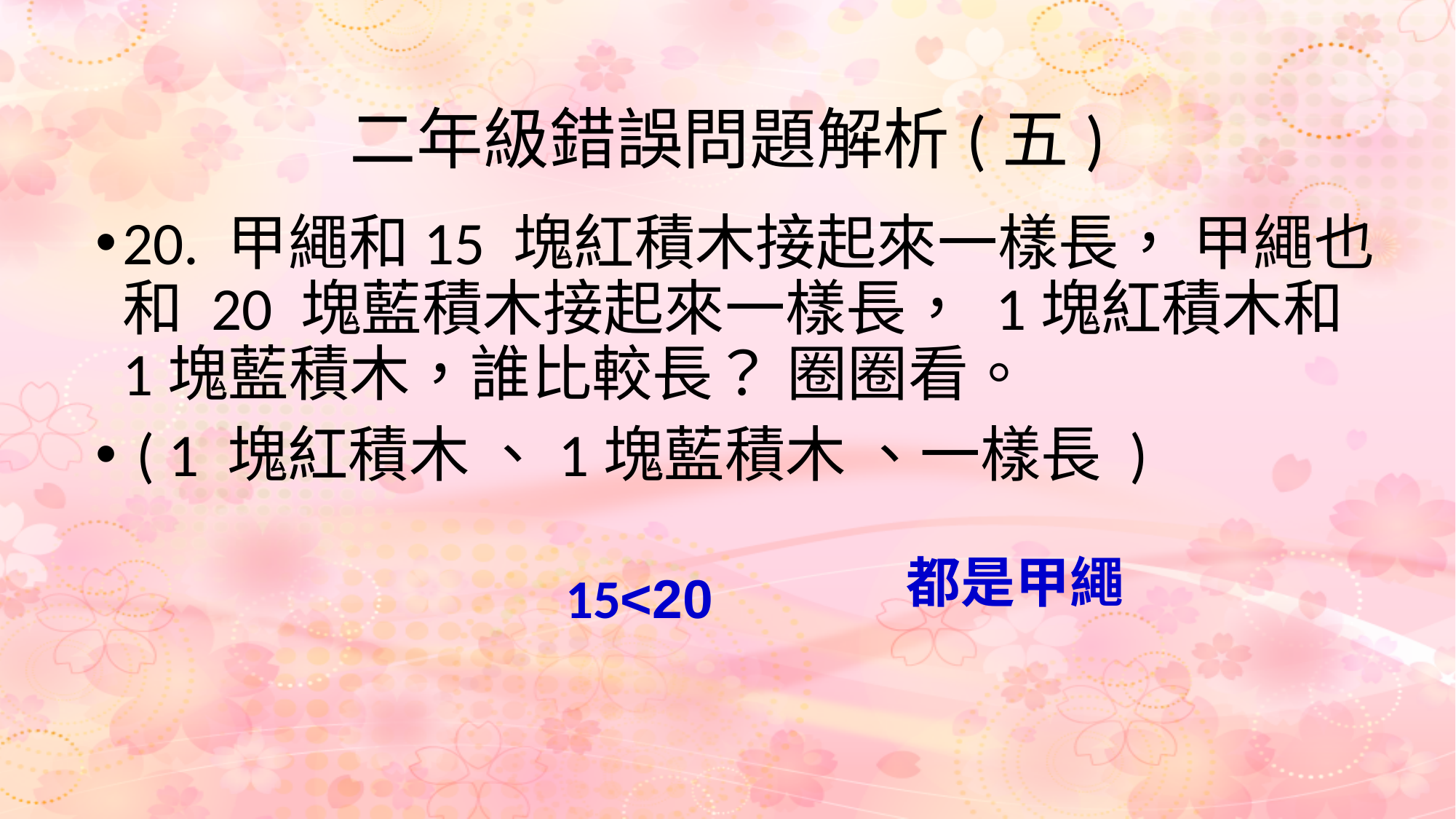

# 二年級錯誤問題解析(五)
20. 甲繩和15 塊紅積木接起來一樣長， 甲繩也和 20 塊藍積木接起來一樣長， 1塊紅積木和1塊藍積木，誰比較長？ 圈圈看。
 ( 1 塊紅積木 、1塊藍積木 、一樣長 )
都是甲繩
15<20